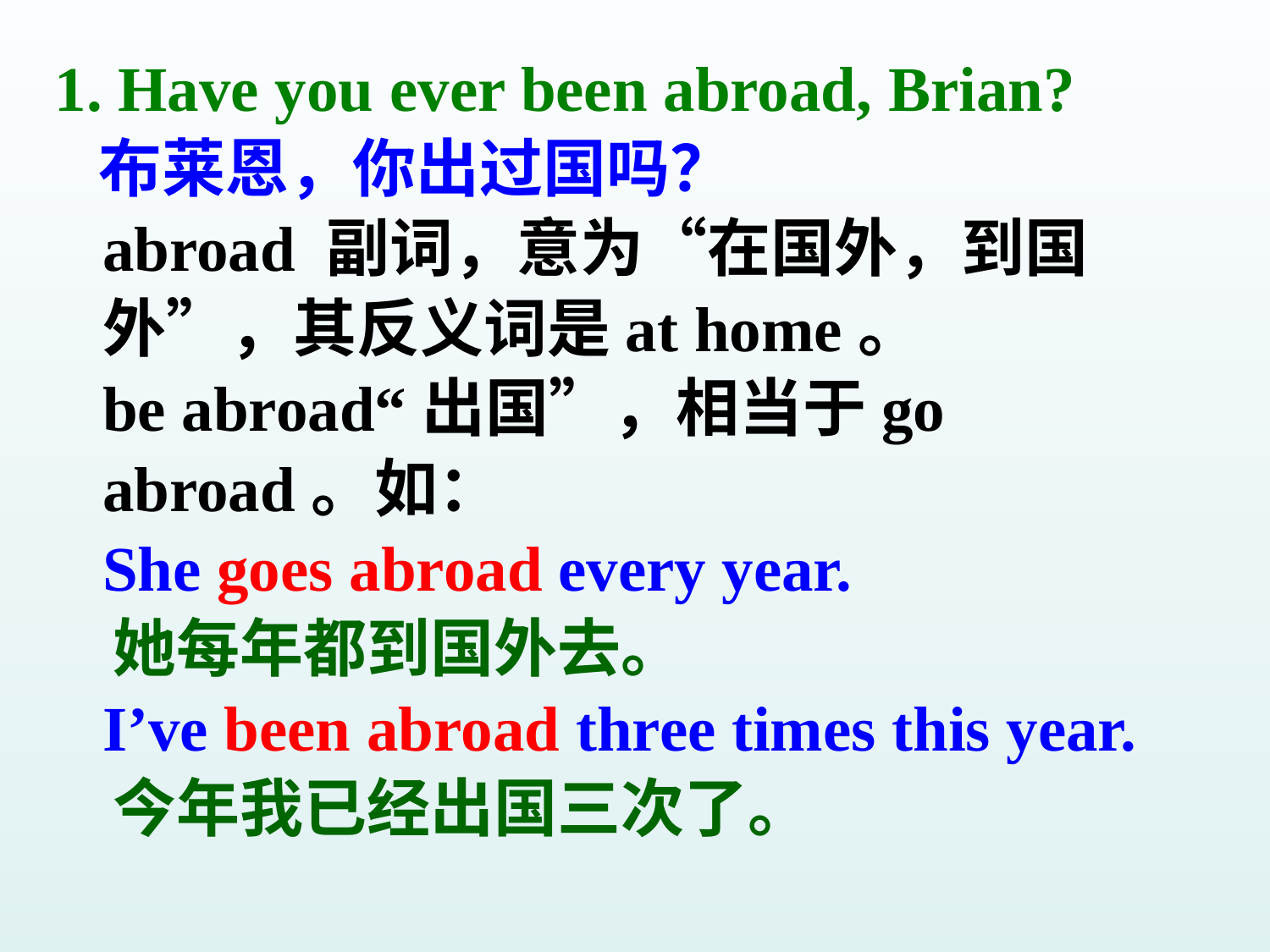

1. Have you ever been abroad, Brian?
  布莱恩，你出过国吗？
   abroad 副词，意为“在国外，到国外”，其反义词是at home。
   be abroad“出国”，相当于go abroad。如：
   She goes abroad every year.
   她每年都到国外去。
I’ve been abroad three times this year.
   今年我已经出国三次了。